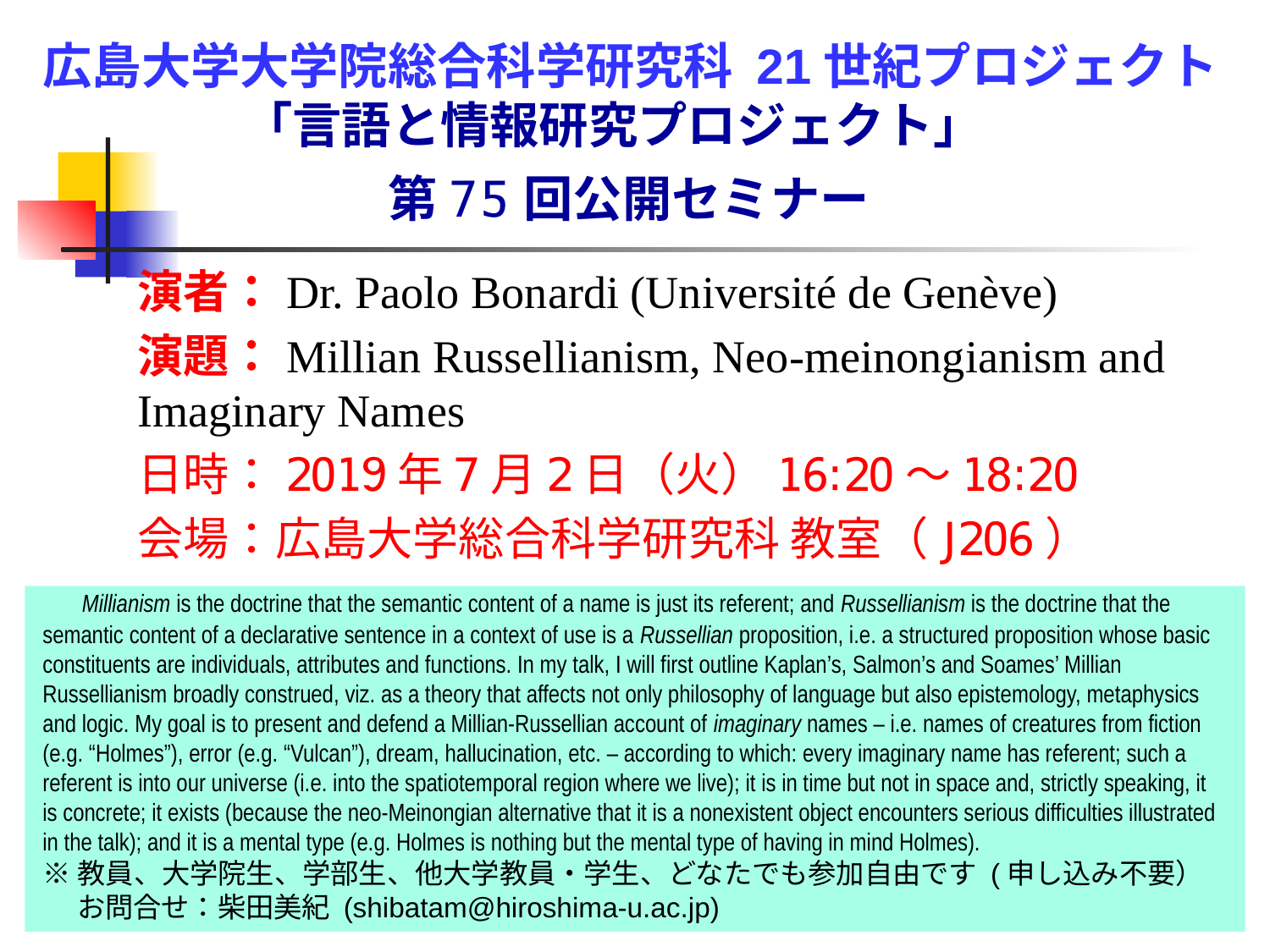

# 広島大学大学院総合科学研究科 21世紀プロジェクト 「言語と情報研究プロジェクト」 第75回公開セミナー
演者：Dr. Paolo Bonardi (Université de Genève)
演題：Millian Russellianism, Neo-meinongianism and Imaginary Names
日時：2019年7月2日（火）16:20～18:20
会場：広島大学総合科学研究科 教室（J206）
　Millianism is the doctrine that the semantic content of a name is just its referent; and Russellianism is the doctrine that the semantic content of a declarative sentence in a context of use is a Russellian proposition, i.e. a structured proposition whose basic constituents are individuals, attributes and functions. In my talk, I will first outline Kaplan’s, Salmon’s and Soames’ Millian Russellianism broadly construed, viz. as a theory that affects not only philosophy of language but also epistemology, metaphysics and logic. My goal is to present and defend a Millian-Russellian account of imaginary names – i.e. names of creatures from fiction (e.g. “Holmes”), error (e.g. “Vulcan”), dream, hallucination, etc. – according to which: every imaginary name has referent; such a referent is into our universe (i.e. into the spatiotemporal region where we live); it is in time but not in space and, strictly speaking, it is concrete; it exists (because the neo-Meinongian alternative that it is a nonexistent object encounters serious difficulties illustrated in the talk); and it is a mental type (e.g. Holmes is nothing but the mental type of having in mind Holmes).
※教員、大学院生、学部生、他大学教員・学生、どなたでも参加自由です (申し込み不要）
　 お問合せ：柴田美紀 (shibatam@hiroshima-u.ac.jp)